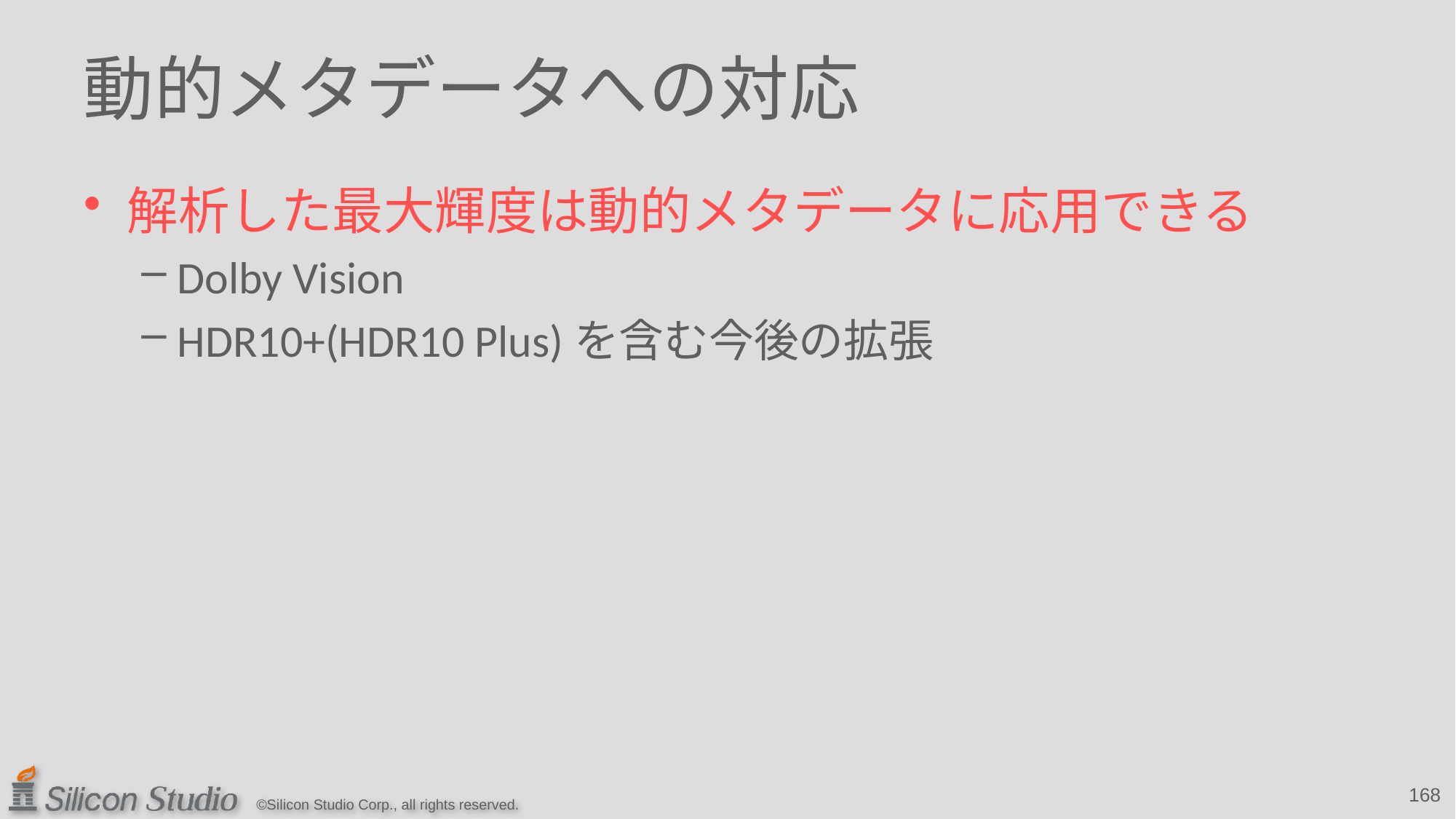

# 動的メタデータへの対応
解析した最大輝度は動的メタデータに応用できる
Dolby Vision
HDR10+(HDR10 Plus)を含む今後の拡張

168